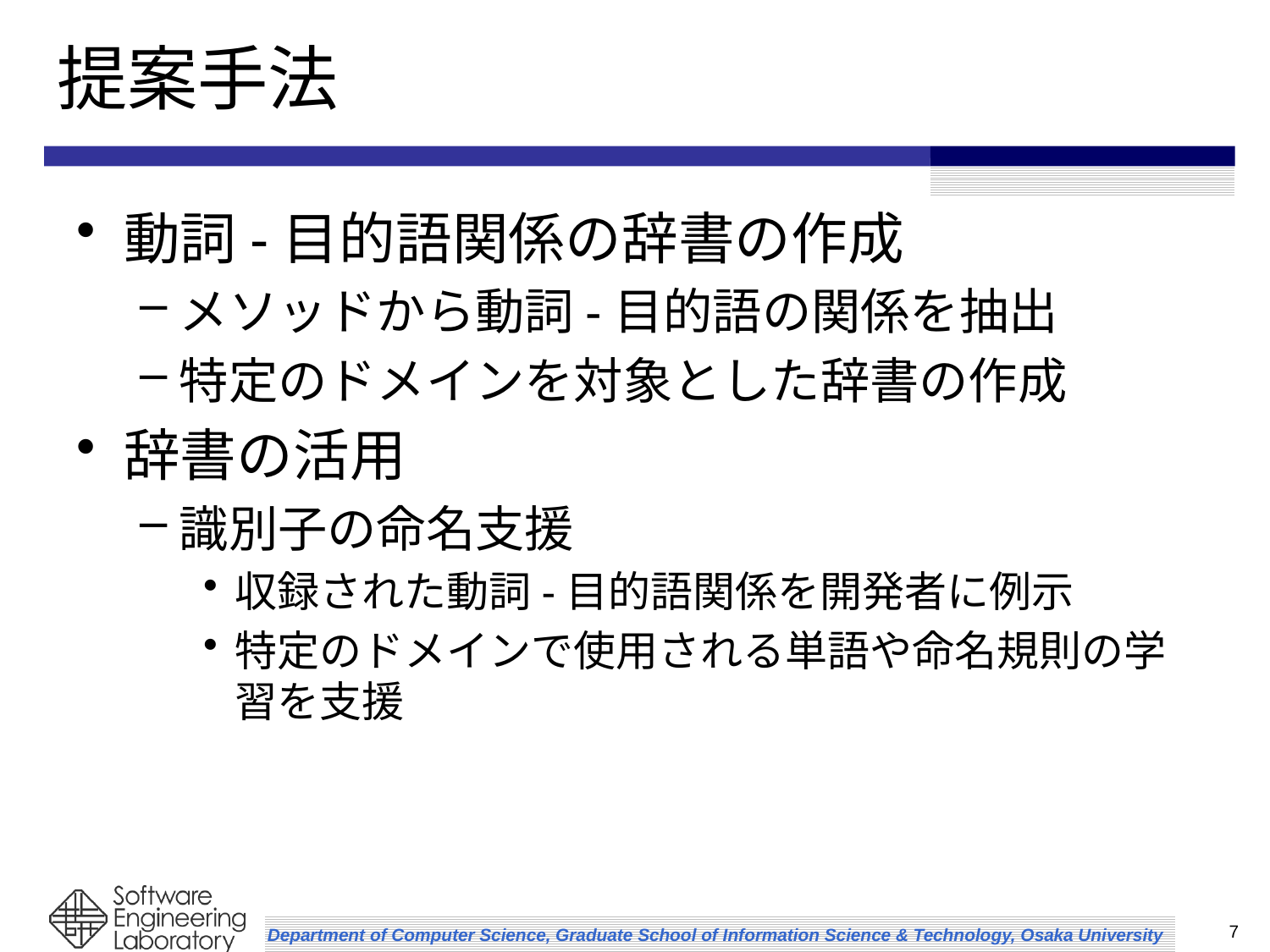

# 提案手法
動詞-目的語関係の辞書の作成
メソッドから動詞-目的語の関係を抽出
特定のドメインを対象とした辞書の作成
辞書の活用
識別子の命名支援
収録された動詞-目的語関係を開発者に例示
特定のドメインで使用される単語や命名規則の学習を支援

7